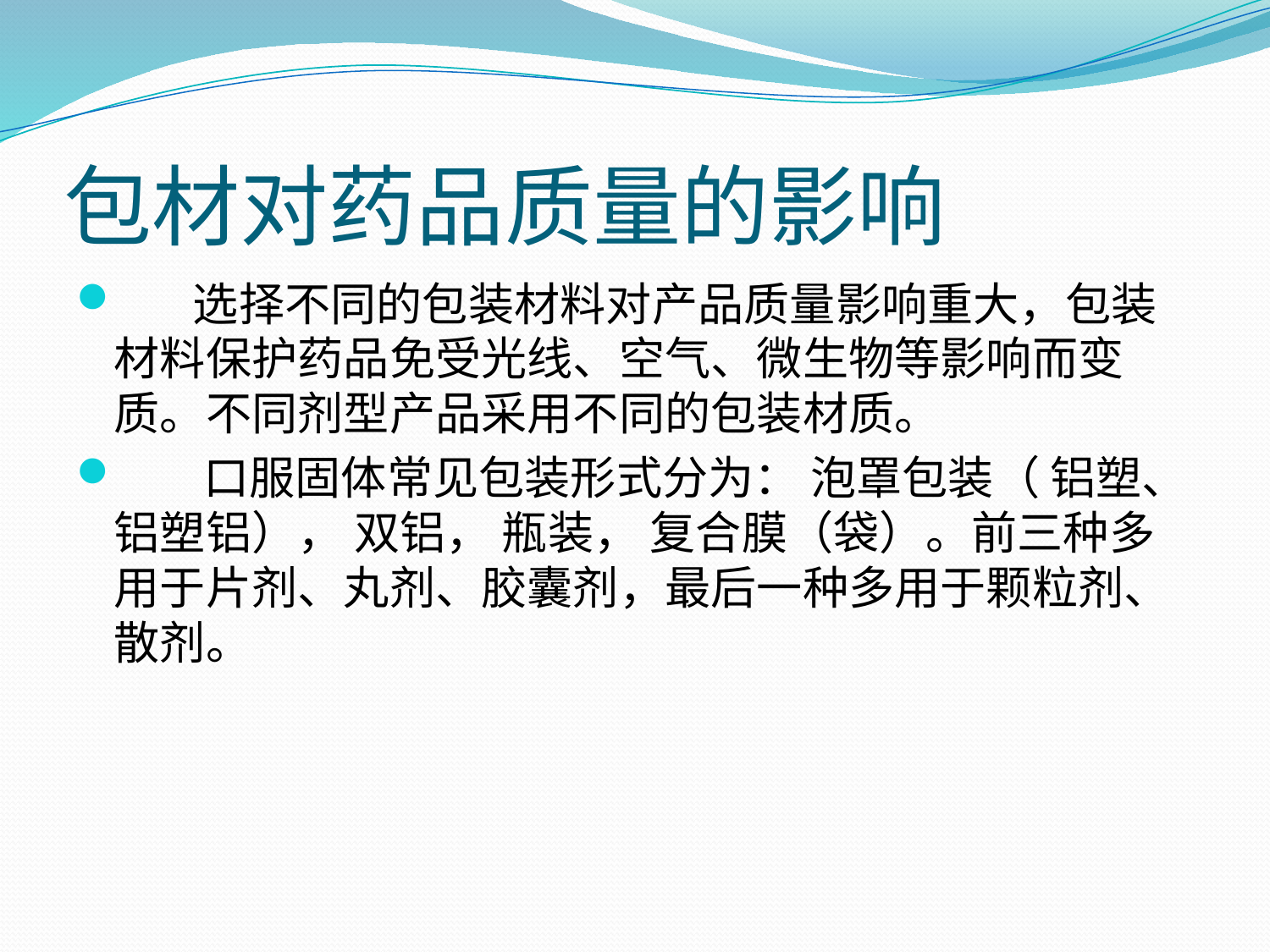

# 包材对药品质量的影响
      选择不同的包装材料对产品质量影响重大，包装材料保护药品免受光线、空气、微生物等影响而变质。不同剂型产品采用不同的包装材质。
       口服固体常见包装形式分为： 泡罩包装（ 铝塑、铝塑铝）， 双铝， 瓶装， 复合膜（袋）。前三种多用于片剂、丸剂、胶囊剂，最后一种多用于颗粒剂、散剂。